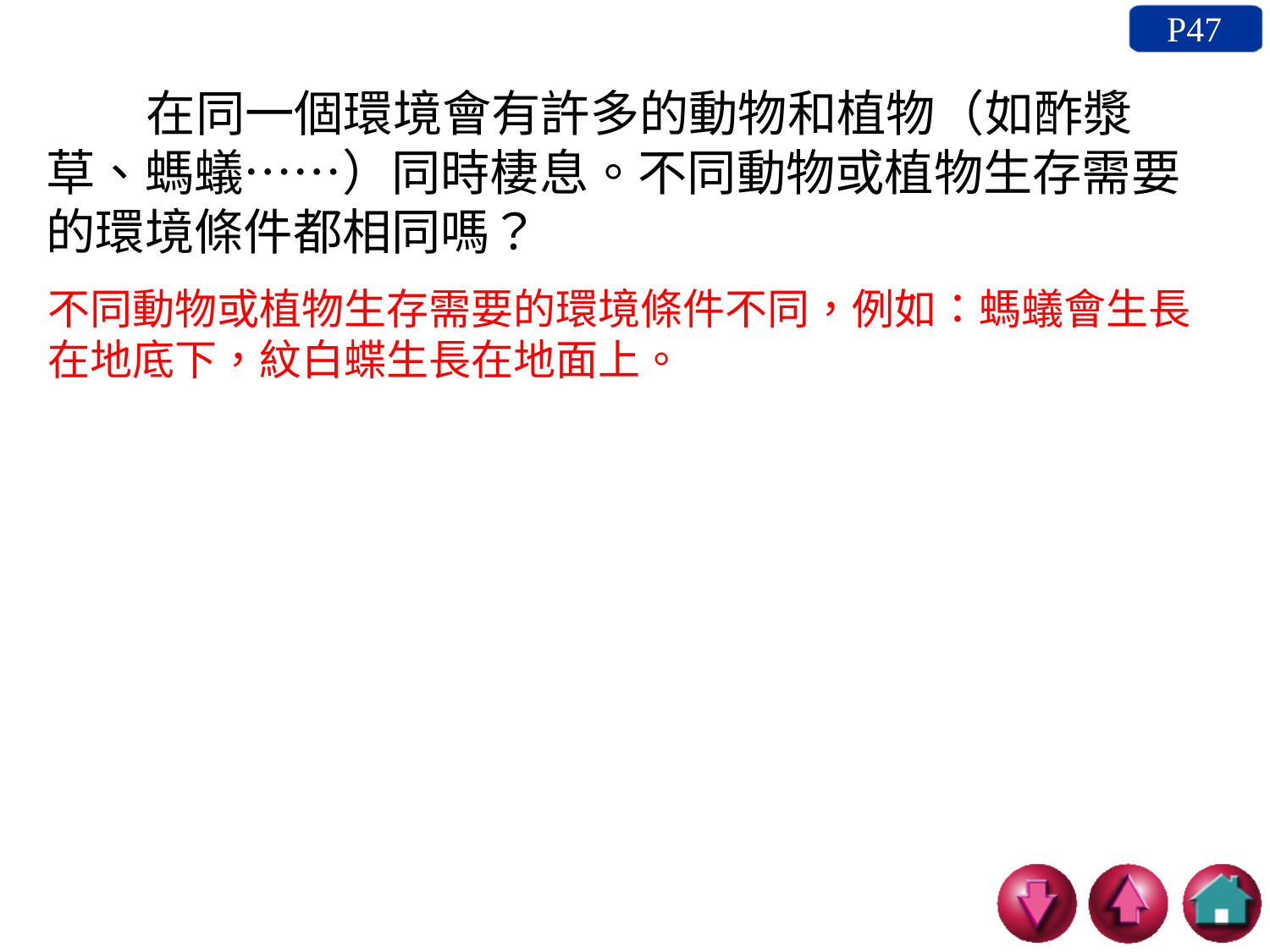

P47
在同一個環境會有許多的動物和植物（如酢漿草、螞蟻……）同時棲息。不同動物或植物生存需要的環境條件都相同嗎？
不同動物或植物生存需要的環境條件不同，例如：螞蟻會生長在地底下，紋白蝶生長在地面上。